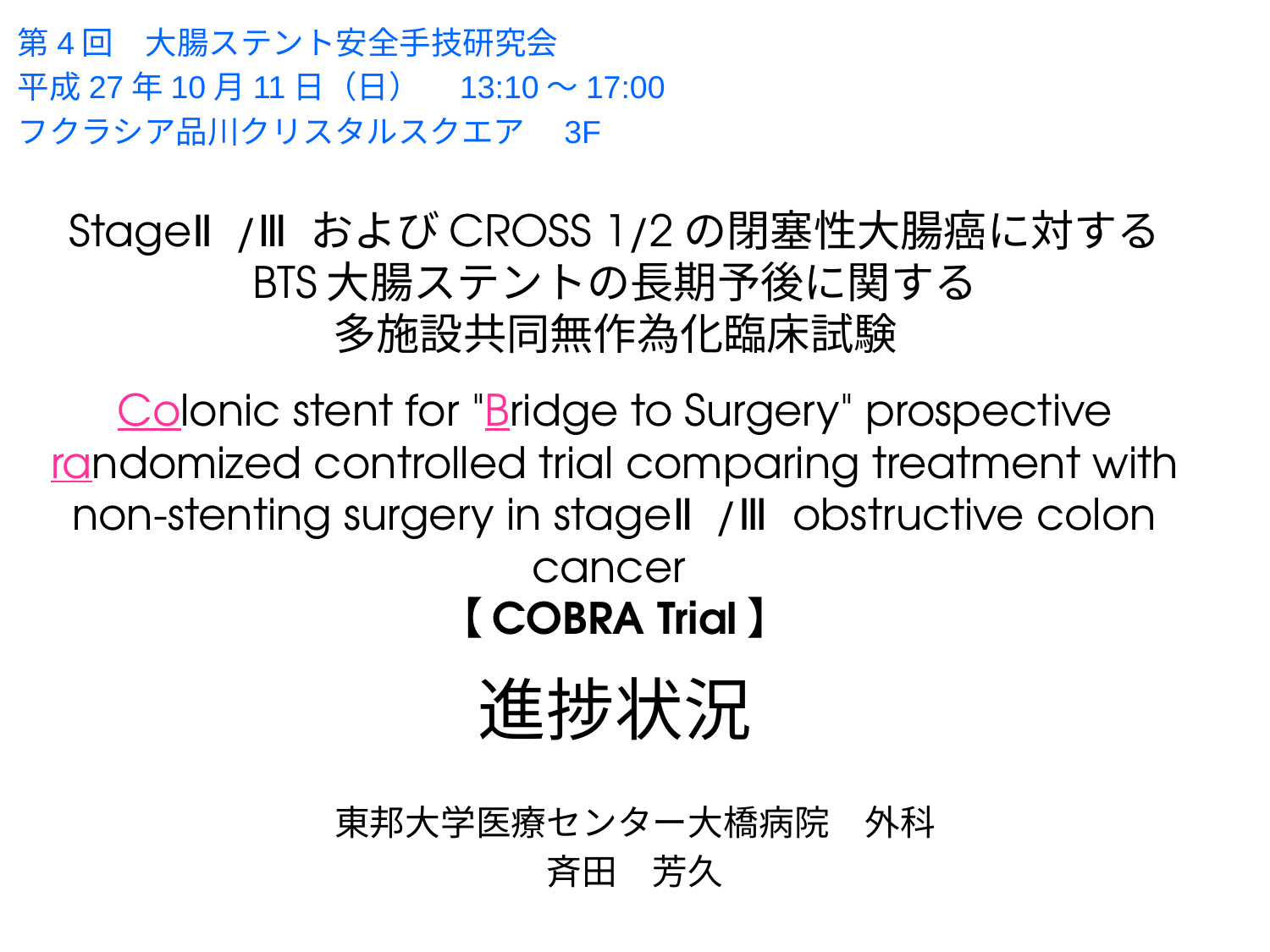

第4回　大腸ステント安全手技研究会
平成27年10月11日（日）　13:10～17:00
フクラシア品川クリスタルスクエア　3F
# StageⅡ/ⅢおよびCROSS 1/2の閉塞性大腸癌に対する BTS大腸ステントの長期予後に関する 多施設共同無作為化臨床試験 Colonic stent for "Bridge to Surgery" prospective randomized controlled trial comparing treatment with non-stenting surgery in stageⅡ/Ⅲ obstructive colon cancer 【COBRA Trial】 進捗状況
東邦大学医療センター大橋病院　外科
斉田　芳久